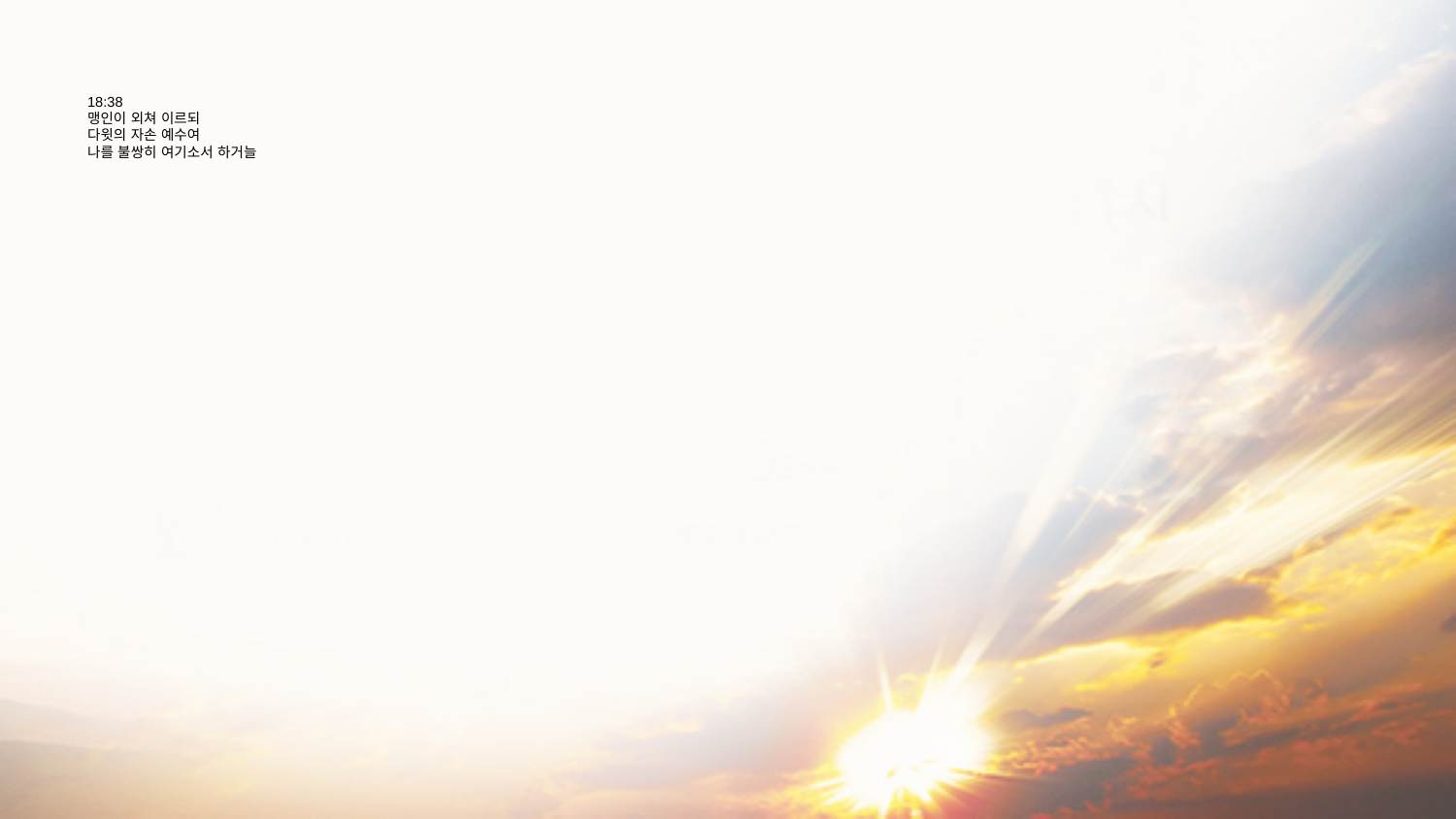

# 18:38 맹인이 외쳐 이르되 다윗의 자손 예수여 나를 불쌍히 여기소서 하거늘